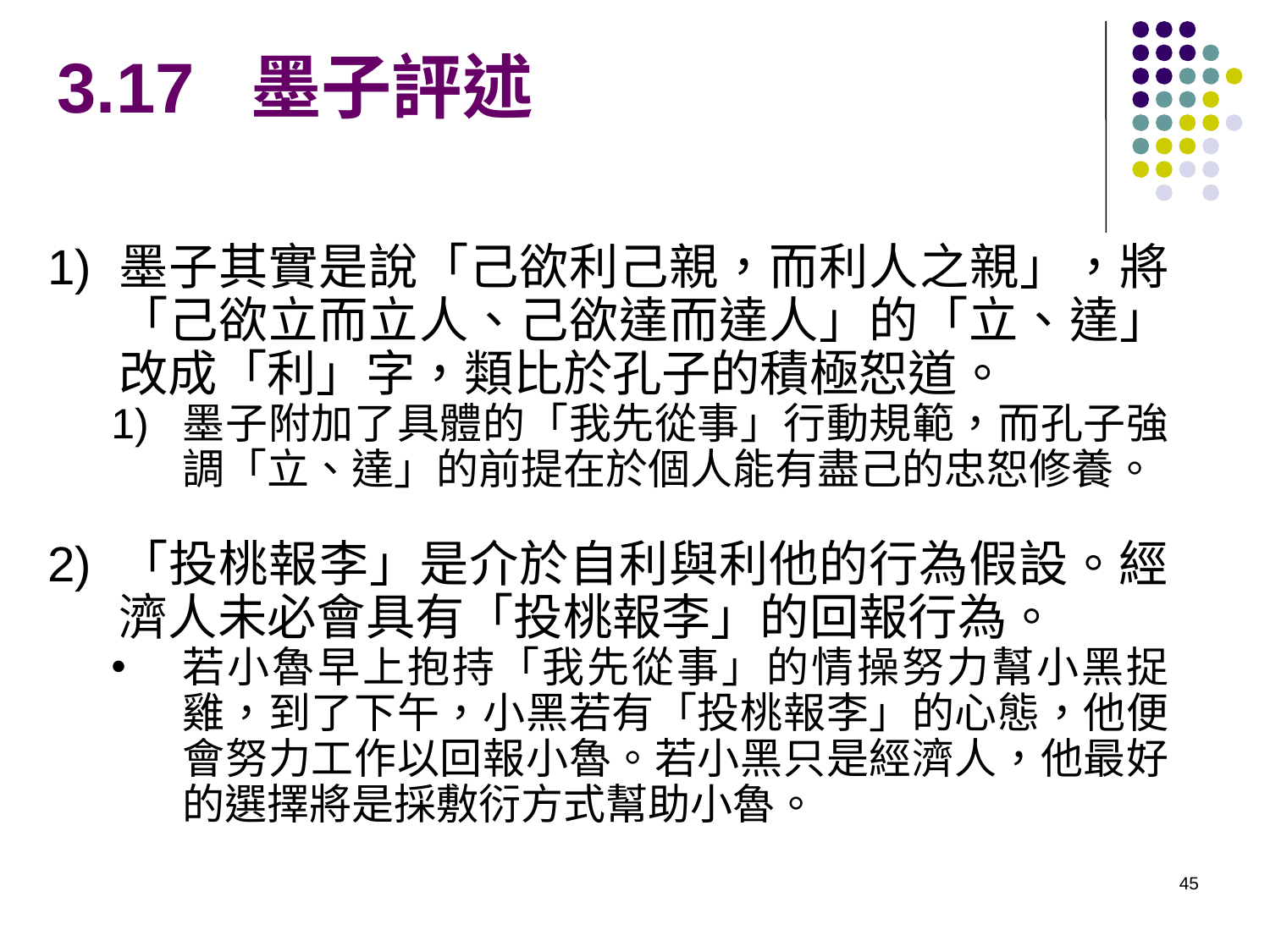

3.17  墨子評述

墨子其實是說「己欲利己親，而利人之親」，將「己欲立而立人、己欲達而達人」的「立、達」改成「利」字，類比於孔子的積極恕道。
墨子附加了具體的「我先從事」行動規範，而孔子強調「立、達」的前提在於個人能有盡己的忠恕修養。

「投桃報李」是介於自利與利他的行為假設。經濟人未必會具有「投桃報李」的回報行為。
若小魯早上抱持「我先從事」的情操努力幫小黑捉雞，到了下午，小黑若有「投桃報李」的心態，他便會努力工作以回報小魯。若小黑只是經濟人，他最好的選擇將是採敷衍方式幫助小魯。
45